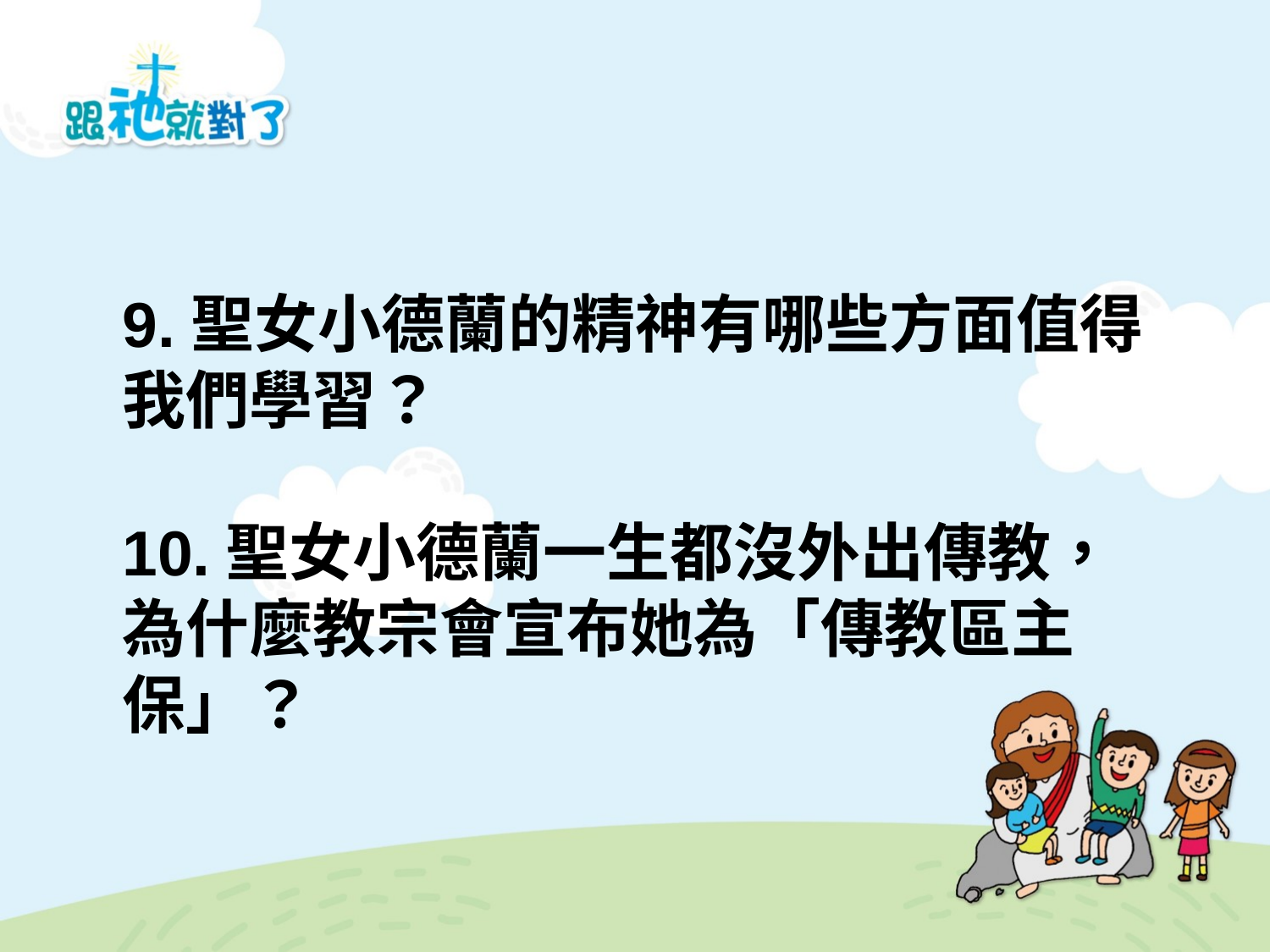

9.聖女小德蘭的精神有哪些方面值得我們學習？

10.聖女小德蘭一生都沒外出傳教，為什麼教宗會宣布她為「傳教區主保」？